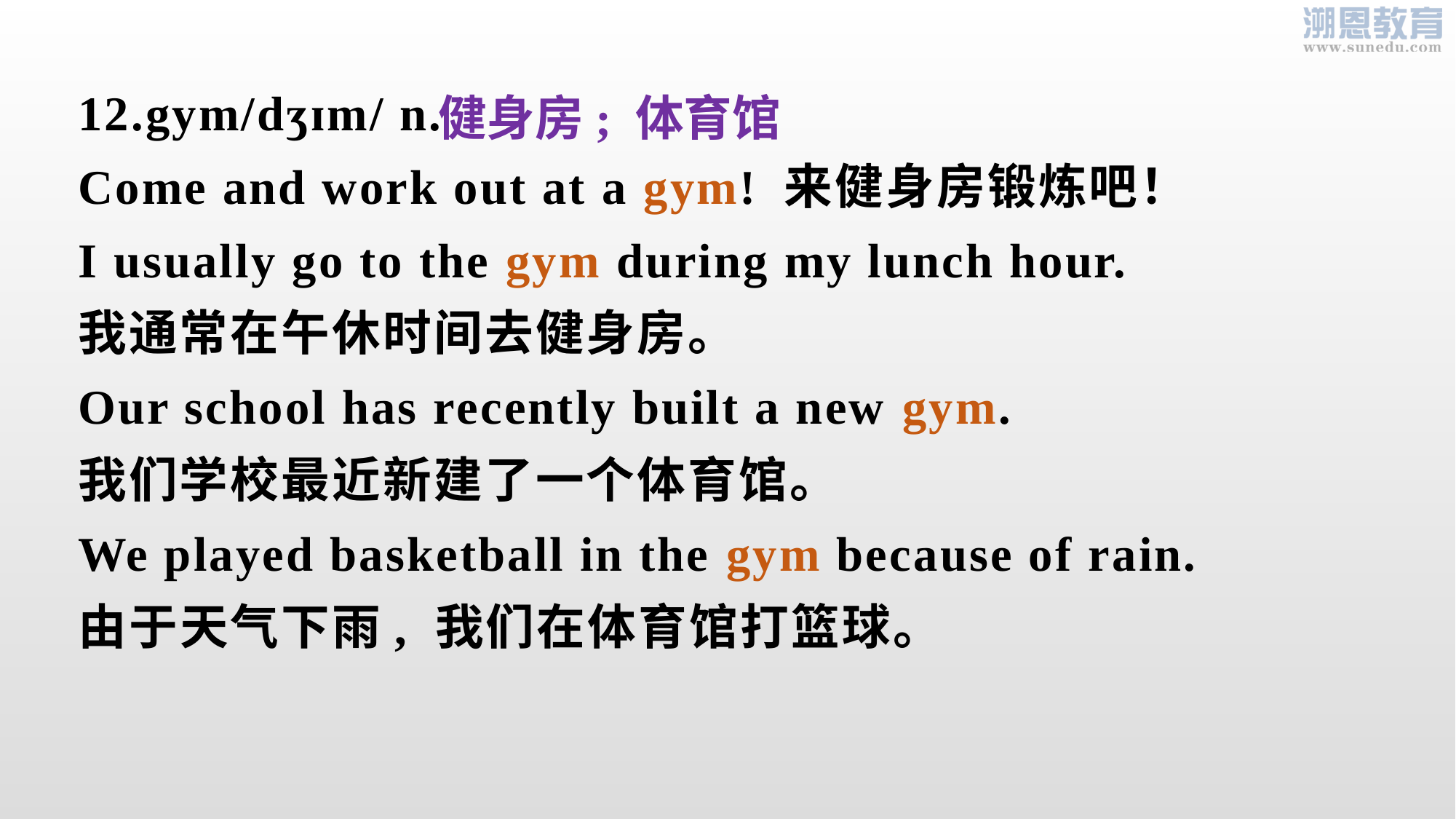

12.gym/dʒɪm/ n.
Come and work out at a gym! 来健身房锻炼吧！
I usually go to the gym during my lunch hour.
我通常在午休时间去健身房。
Our school has recently built a new gym.
我们学校最近新建了一个体育馆。
We played basketball in the gym because of rain.
由于天气下雨, 我们在体育馆打篮球。

健身房; 体育馆